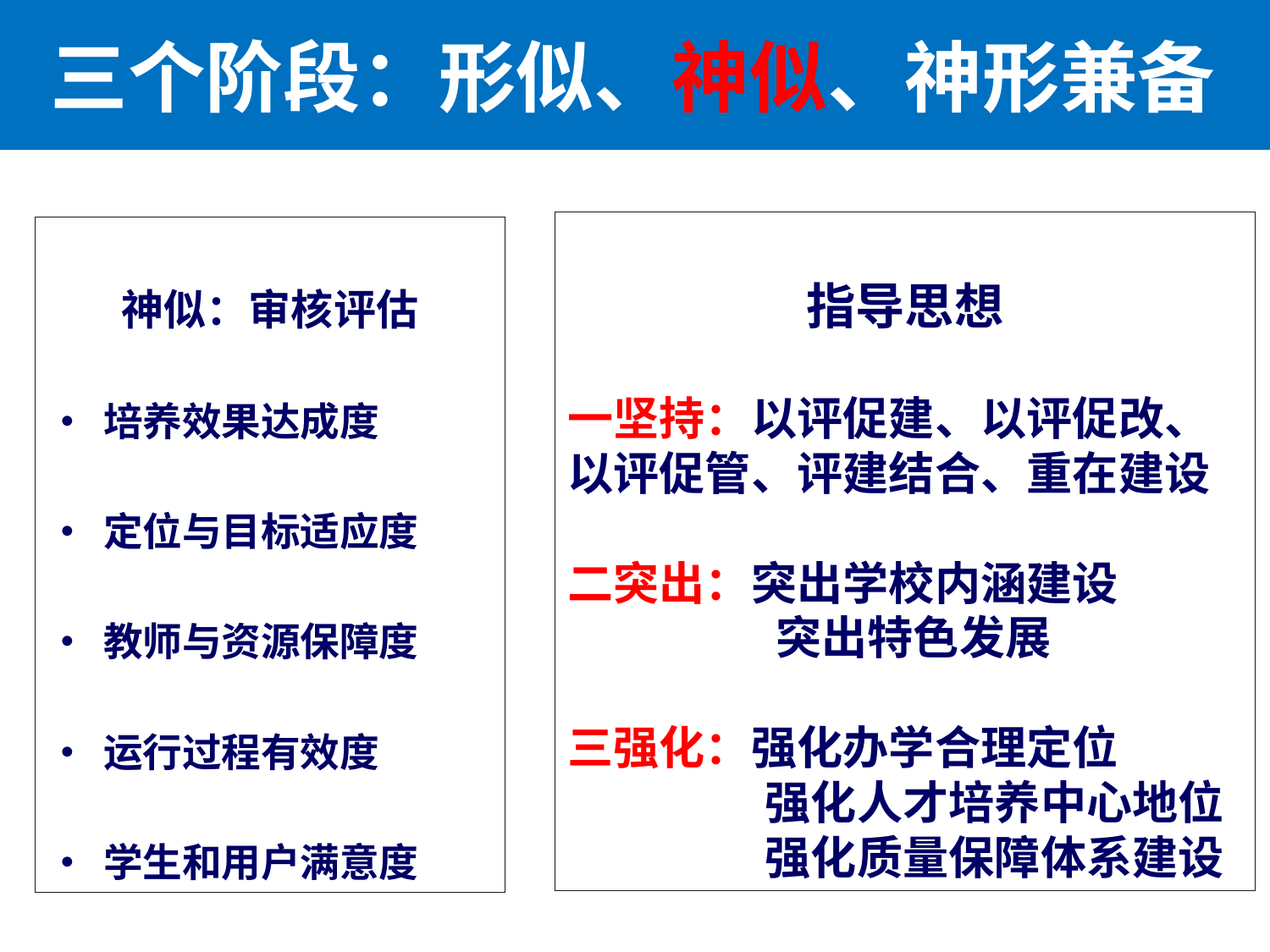

三个阶段：形似、神似、神形兼备

指导思想

一坚持：以评促建、以评促改、
以评促管、评建结合、重在建设

二突出：突出学校内涵建设
                   突出特色发展

三强化：强化办学合理定位
                  强化人才培养中心地位
                  强化质量保障体系建设

神似：审核评估

• 培养效果达成度

• 定位与目标适应度

• 教师与资源保障度

• 运行过程有效度

• 学生和用户满意度